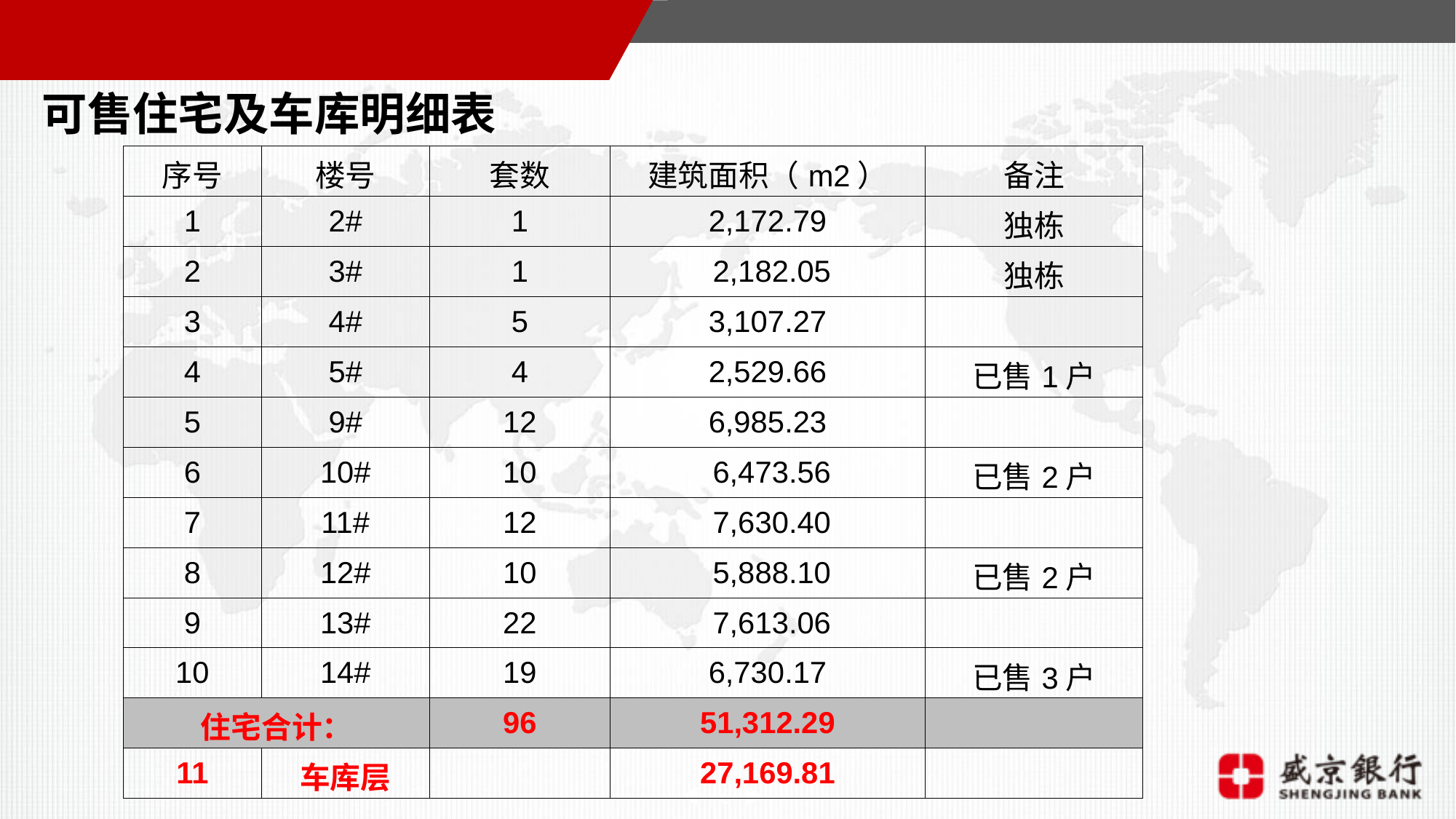

可售住宅及车库明细表
| 序号 | 楼号 | 套数 | 建筑面积（m2） | 备注 |
| --- | --- | --- | --- | --- |
| 1 | 2# | 1 | 2,172.79 | 独栋 |
| 2 | 3# | 1 | 2,182.05 | 独栋 |
| 3 | 4# | 5 | 3,107.27 |  |
| 4 | 5# | 4 | 2,529.66 | 已售1户 |
| 5 | 9# | 12 | 6,985.23 |  |
| 6 | 10# | 10 | 6,473.56 | 已售2户 |
| 7 | 11# | 12 | 7,630.40 |  |
| 8 | 12# | 10 | 5,888.10 | 已售2户 |
| 9 | 13# | 22 | 7,613.06 |  |
| 10 | 14# | 19 | 6,730.17 | 已售3户 |
| 住宅合计： |  | 96 | 51,312.29 |  |
| 11 | 车库层 |  | 27,169.81 |  |